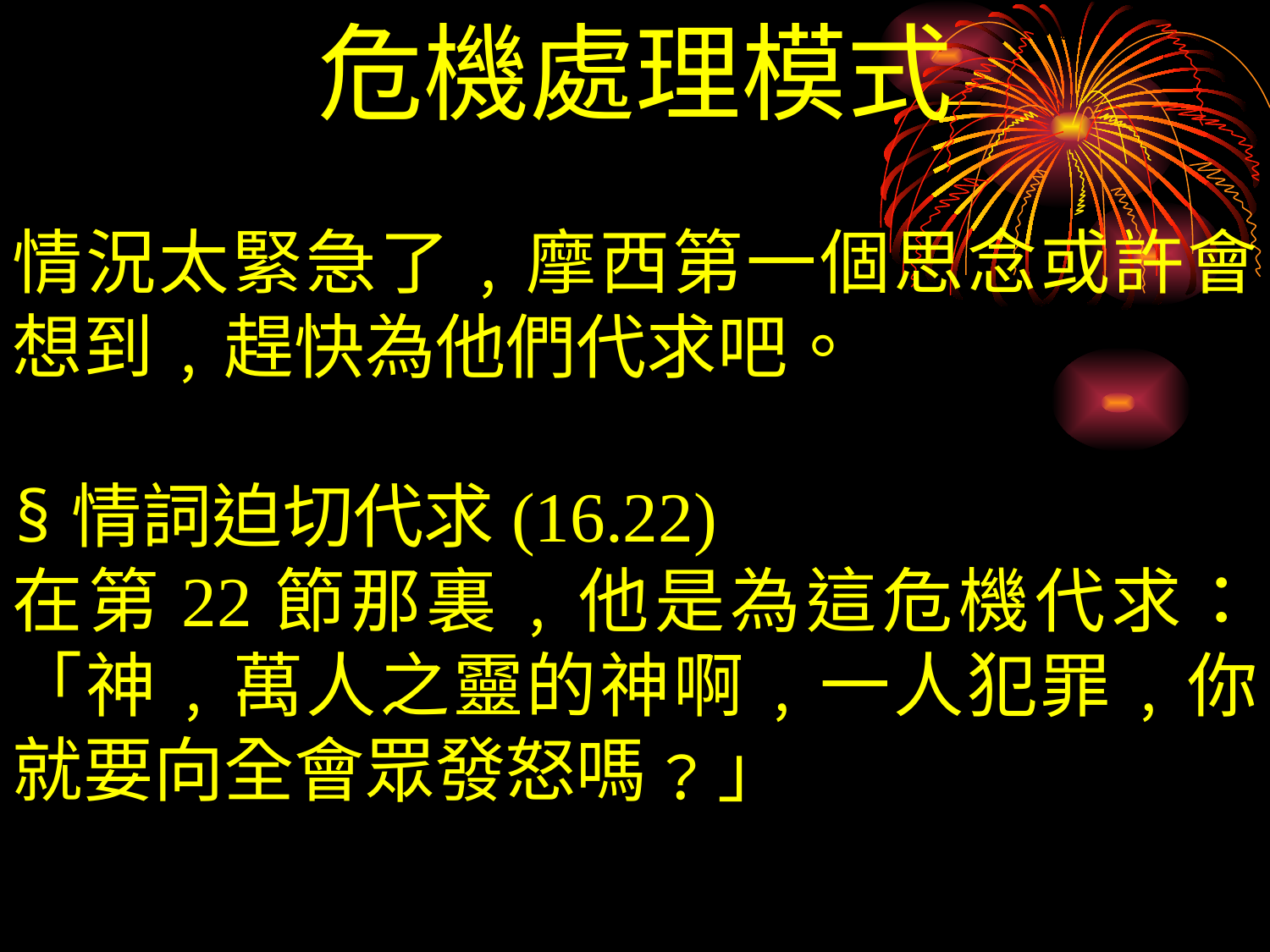

危機處理模式

情況太緊急了﹐摩西第一個思念或許會想到﹐趕快為他們代求吧。

§情詞迫切代求(16.22)
在第22節那裏﹐他是為這危機代求：「神﹐萬人之靈的神啊﹐一人犯罪﹐你就要向全會眾發怒嗎﹖」